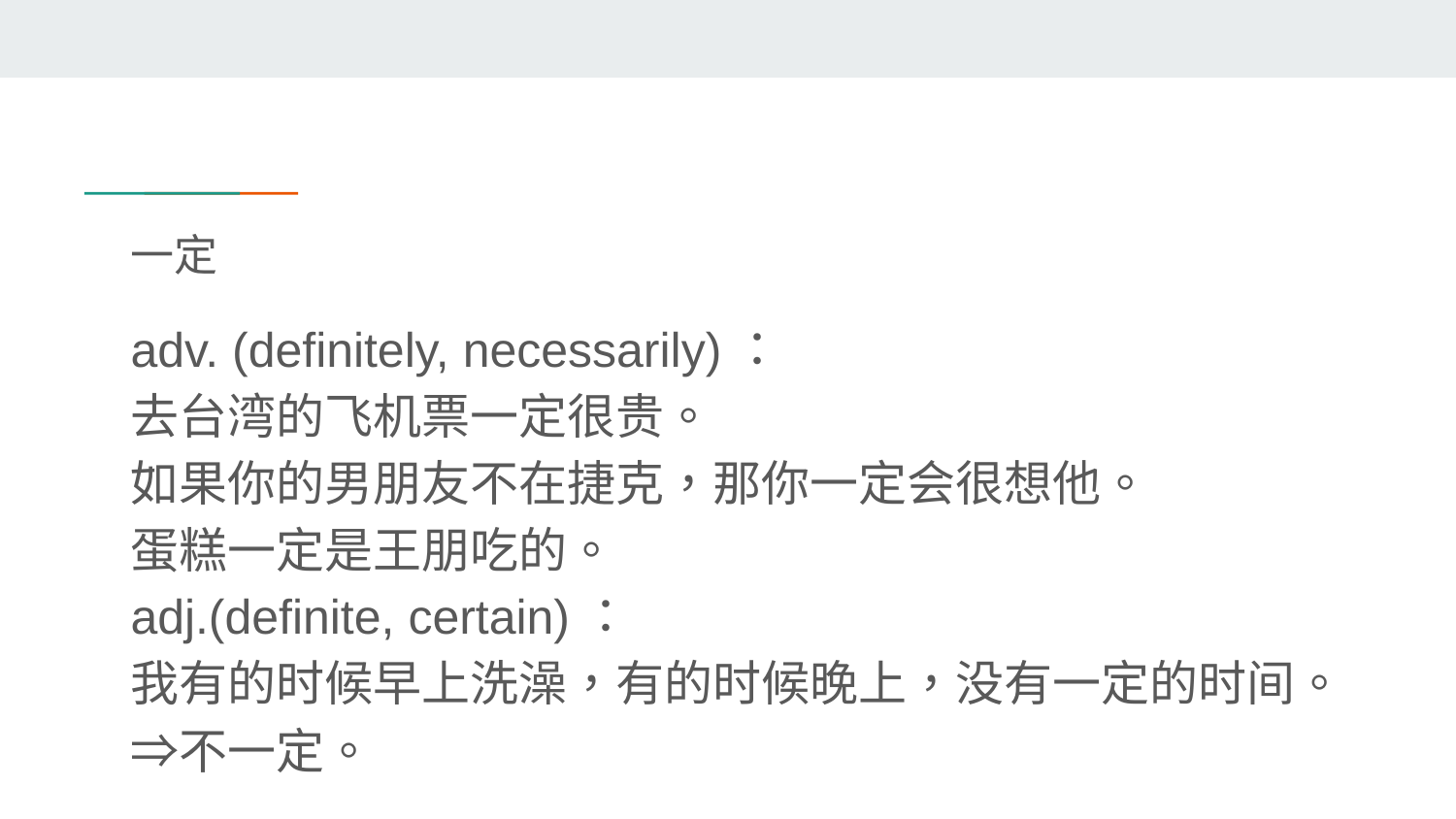

# 一定
adv. (definitely, necessarily)：
去台湾的飞机票一定很贵。
如果你的男朋友不在捷克，那你一定会很想他。
蛋糕一定是王朋吃的。
adj.(definite, certain)：
我有的时候早上洗澡，有的时候晚上，没有一定的时间。  ⇒不一定。